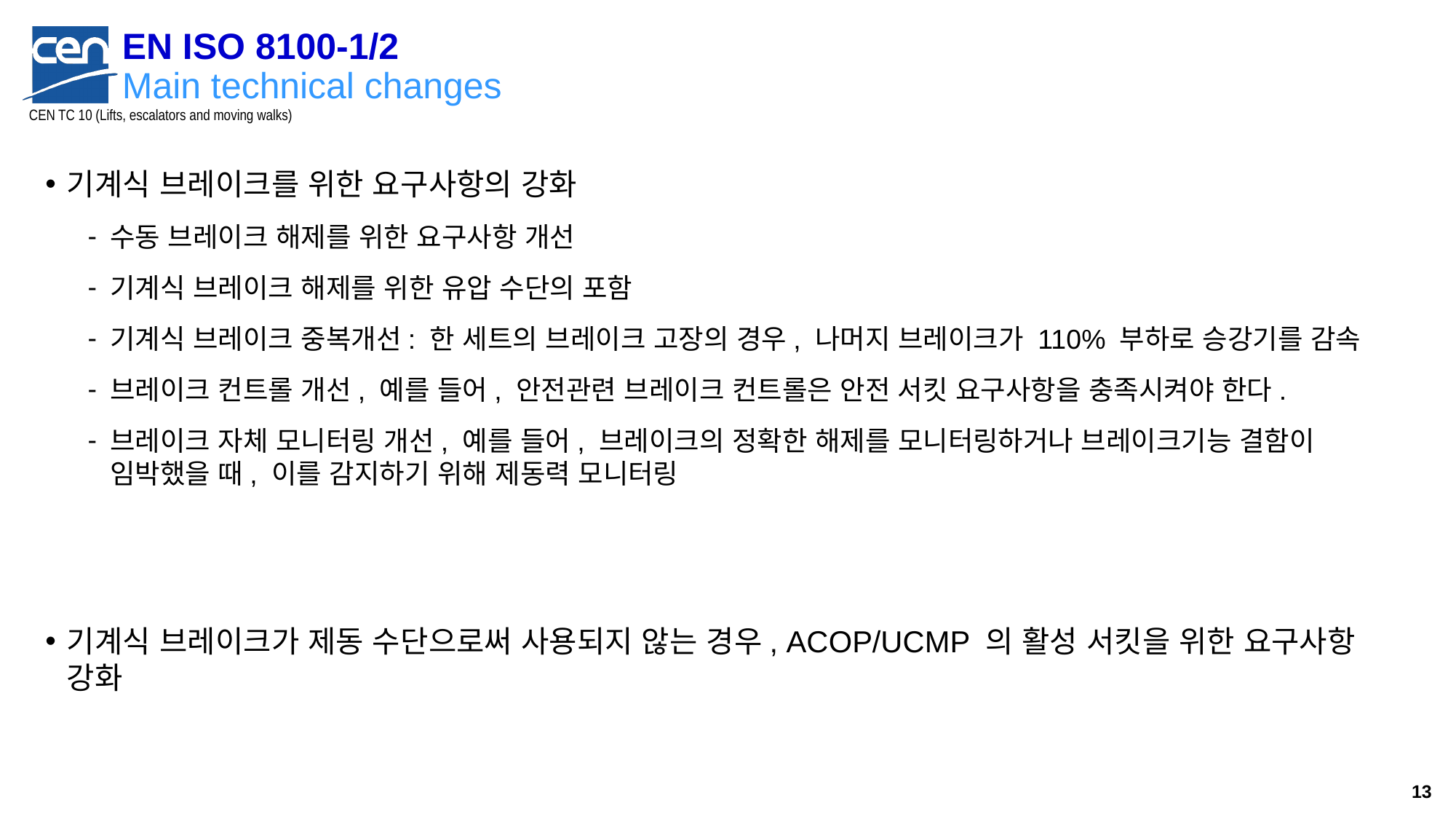

# EN ISO 8100-1/2 Main technical changes
기계식 브레이크를 위한 요구사항의 강화
수동 브레이크 해제를 위한 요구사항 개선
기계식 브레이크 해제를 위한 유압 수단의 포함
기계식 브레이크 중복개선: 한 세트의 브레이크 고장의 경우, 나머지 브레이크가 110% 부하로 승강기를 감속
브레이크 컨트롤 개선, 예를 들어, 안전관련 브레이크 컨트롤은 안전 서킷 요구사항을 충족시켜야 한다.
브레이크 자체 모니터링 개선, 예를 들어, 브레이크의 정확한 해제를 모니터링하거나 브레이크기능 결함이 임박했을 때, 이를 감지하기 위해 제동력 모니터링
기계식 브레이크가 제동 수단으로써 사용되지 않는 경우, ACOP/UCMP 의 활성 서킷을 위한 요구사항 강화